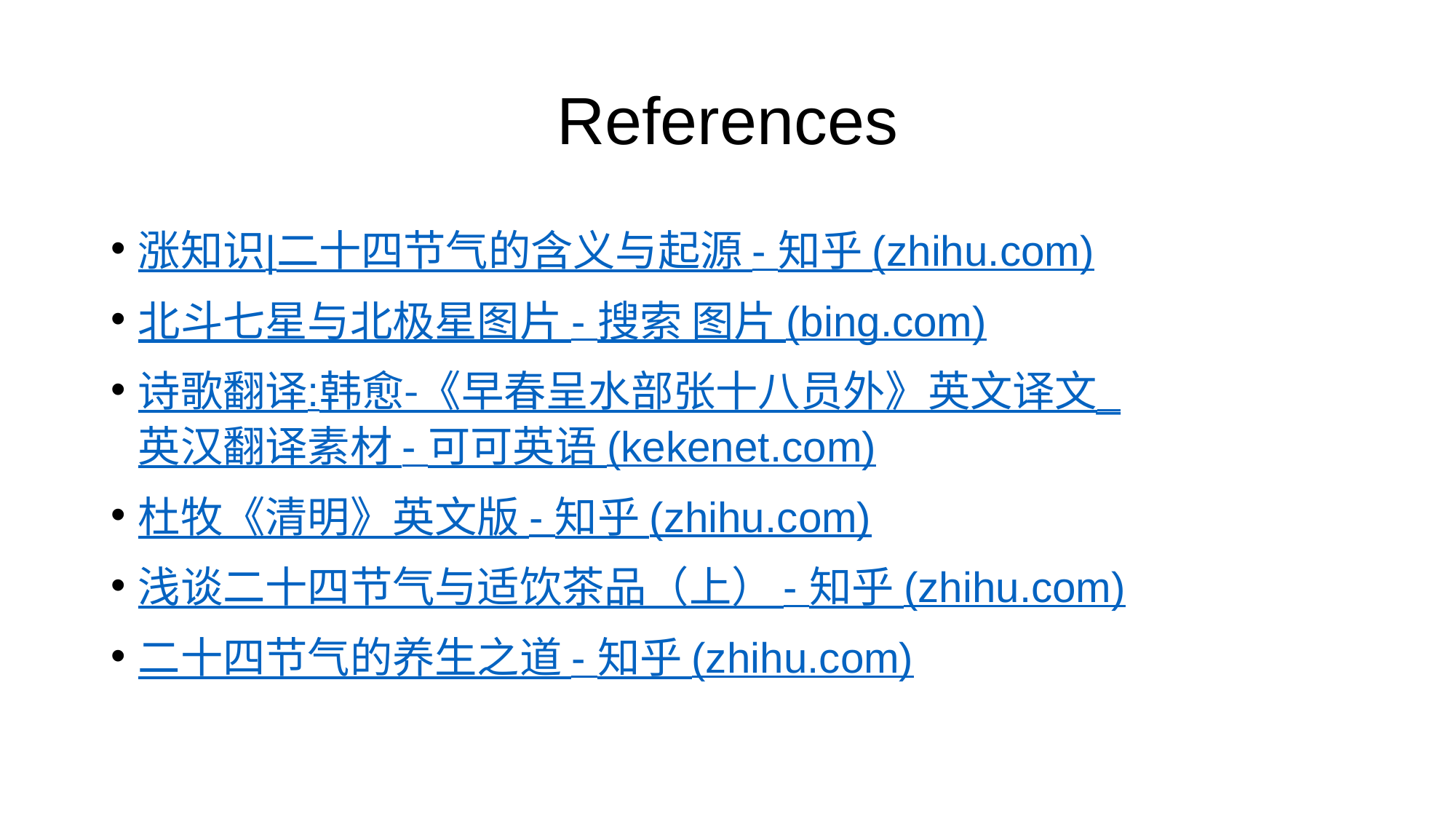

# References
涨知识|二十四节气的含义与起源 - 知乎 (zhihu.com)
北斗七星与北极星图片 - 搜索 图片 (bing.com)
诗歌翻译:韩愈-《早春呈水部张十八员外》英文译文_英汉翻译素材 - 可可英语 (kekenet.com)
杜牧《清明》英文版 - 知乎 (zhihu.com)
浅谈二十四节气与适饮茶品（上） - 知乎 (zhihu.com)
二十四节气的养生之道 - 知乎 (zhihu.com)